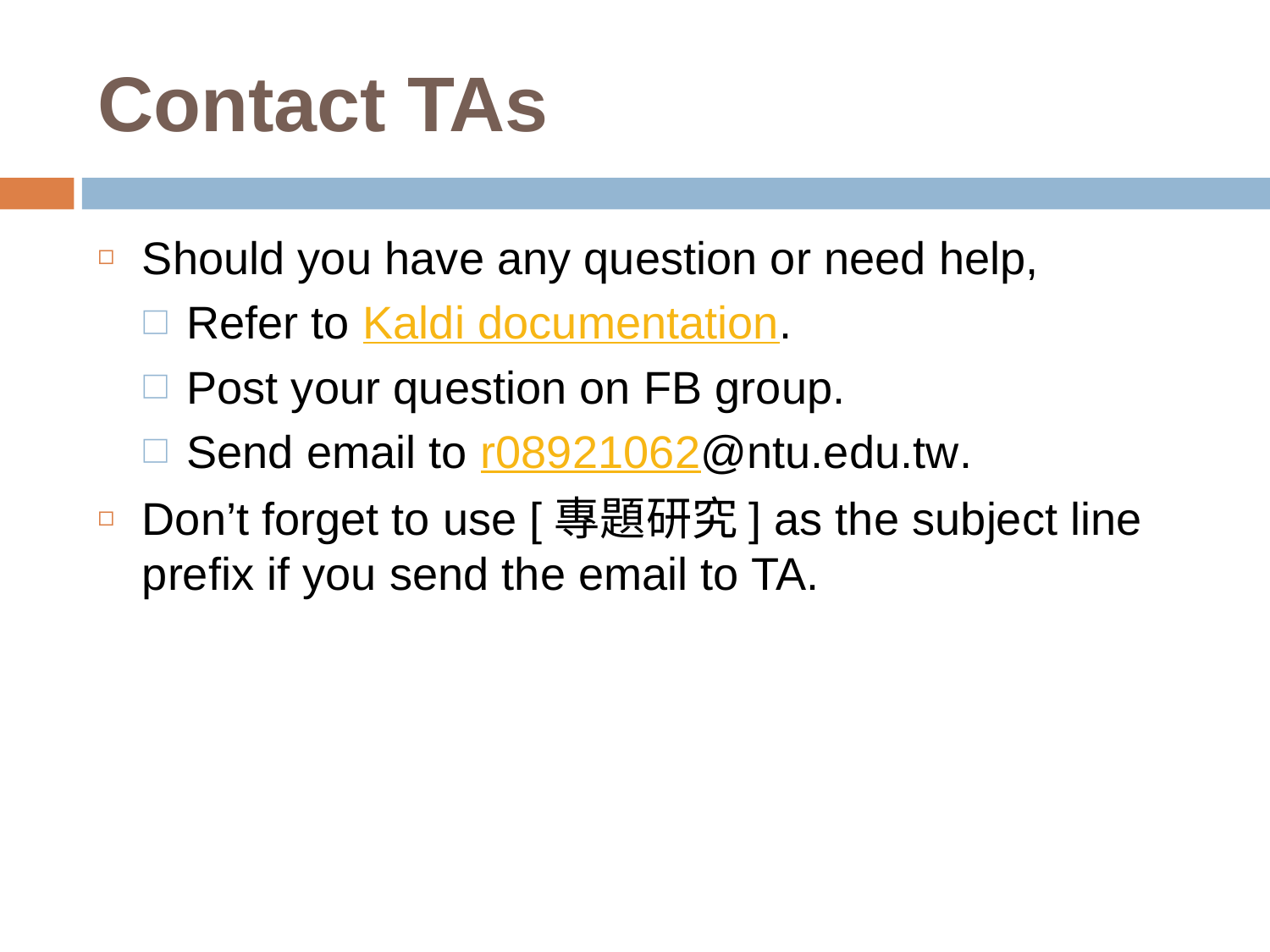

# Contact TAs
Should you have any question or need help,
Refer to Kaldi documentation.
Post your question on FB group.
Send email to r08921062@ntu.edu.tw.
Don’t forget to use [專題研究] as the subject line prefix if you send the email to TA.